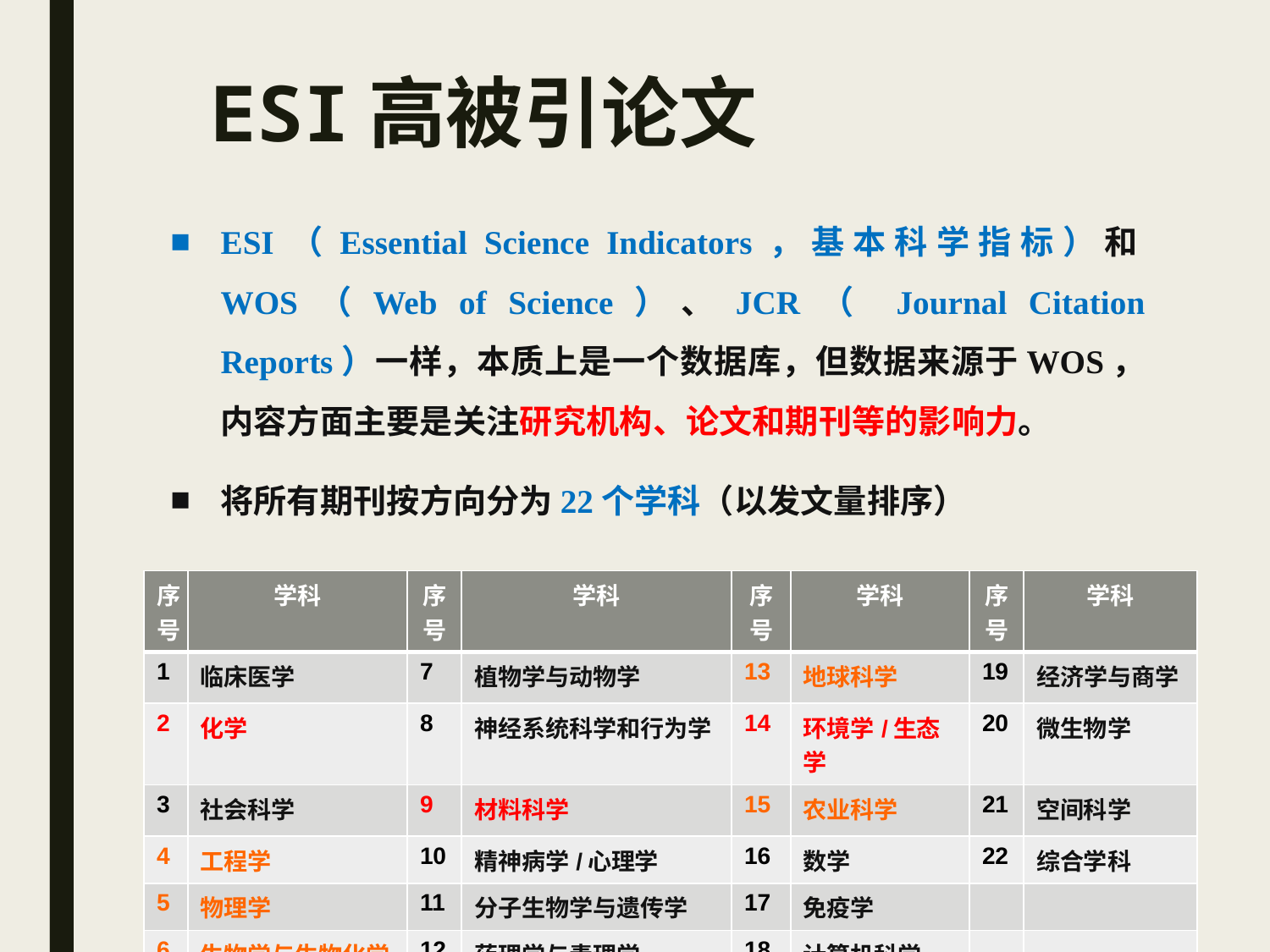

# ESI高被引论文
ESI（Essential Science Indicators，基本科学指标）和WOS（Web of Science）、JCR（ Journal Citation Reports）一样，本质上是一个数据库，但数据来源于WOS，内容方面主要是关注研究机构、论文和期刊等的影响力。
将所有期刊按方向分为22个学科（以发文量排序）

| 序号 | 学科 | 序号 | 学科 | 序号 | 学科 | 序号 | 学科 |
| --- | --- | --- | --- | --- | --- | --- | --- |
| 1 | 临床医学 | 7 | 植物学与动物学 | 13 | 地球科学 | 19 | 经济学与商学 |
| 2 | 化学 | 8 | 神经系统科学和行为学 | 14 | 环境学/生态学 | 20 | 微生物学 |
| 3 | 社会科学 | 9 | 材料科学 | 15 | 农业科学 | 21 | 空间科学 |
| 4 | 工程学 | 10 | 精神病学/心理学 | 16 | 数学 | 22 | 综合学科 |
| 5 | 物理学 | 11 | 分子生物学与遗传学 | 17 | 免疫学 |  |  |
| 6 | 生物学与生物化学 | 12 | 药理学与毒理学 | 18 | 计算机科学 |  |  |